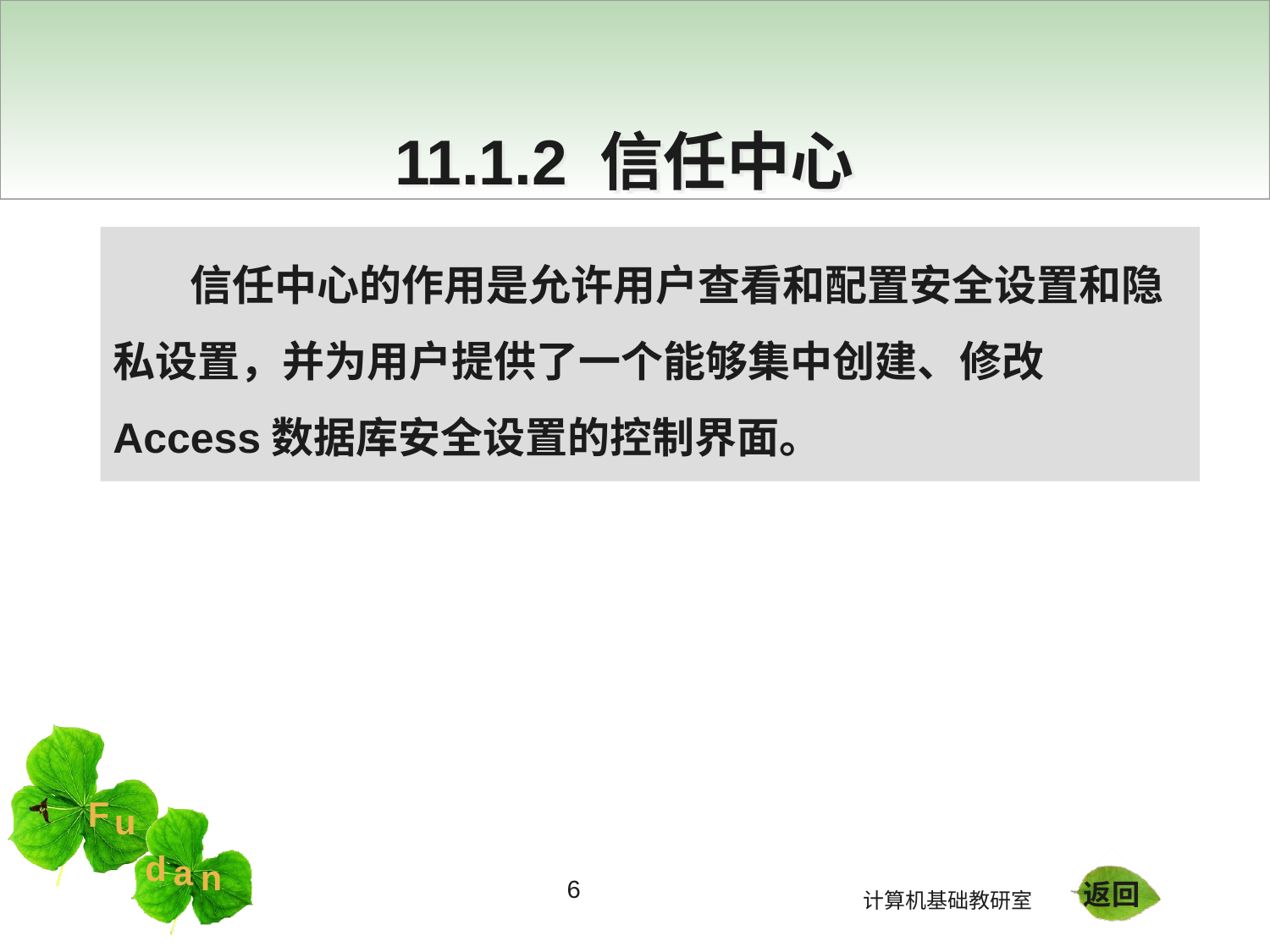

11.1.2 信任中心
       信任中心的作用是允许用户查看和配置安全设置和隐私设置，并为用户提供了一个能够集中创建、修改Access数据库安全设置的控制界面。
6
返回